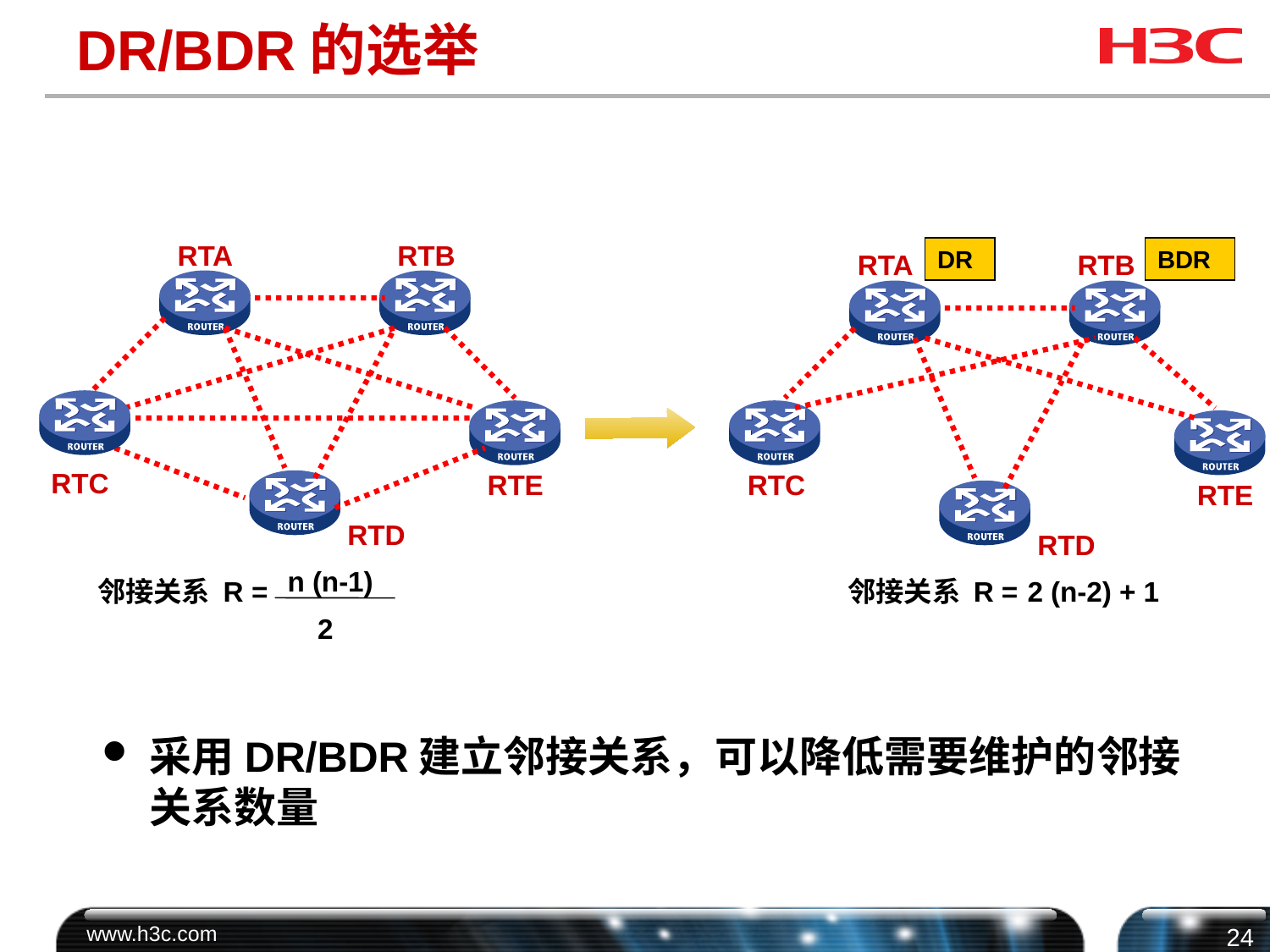

# DR/BDR的选举
RTA
RTB
RTA
DR
RTB
BDR

RTC
RTE
RTC

RTE

RTD
RTD
n (n-1)
邻接关系 R =
2 (n-2) + 1
邻接关系 R =

2
采用DR/BDR建立邻接关系，可以降低需要维护的邻接关系数量